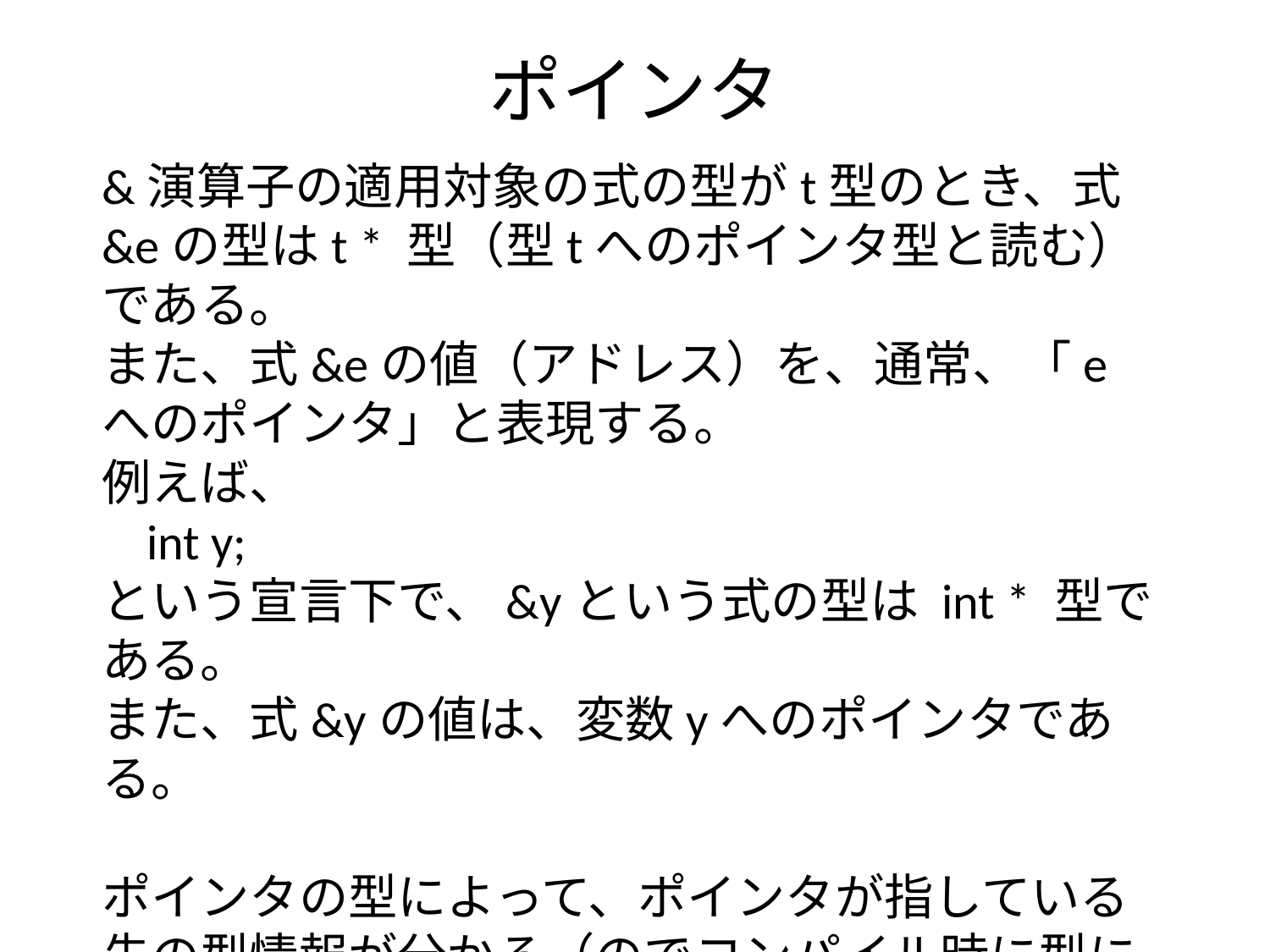

# ポインタ
&演算子の適用対象の式の型がt型のとき、式&eの型はt * 型（型tへのポインタ型と読む）である。
また、式&eの値（アドレス）を、通常、「eへのポインタ」と表現する。
例えば、
    int y;
という宣言下で、&yという式の型は int * 型である。
また、式&yの値は、変数yへのポインタである。

ポインタの型によって、ポインタが指している先の型情報が分かる（のでコンパイル時に型に関する整合性の検査ができる）。また、ポインタに対する足し算、引き算（後述）の意味が型によって異なる。